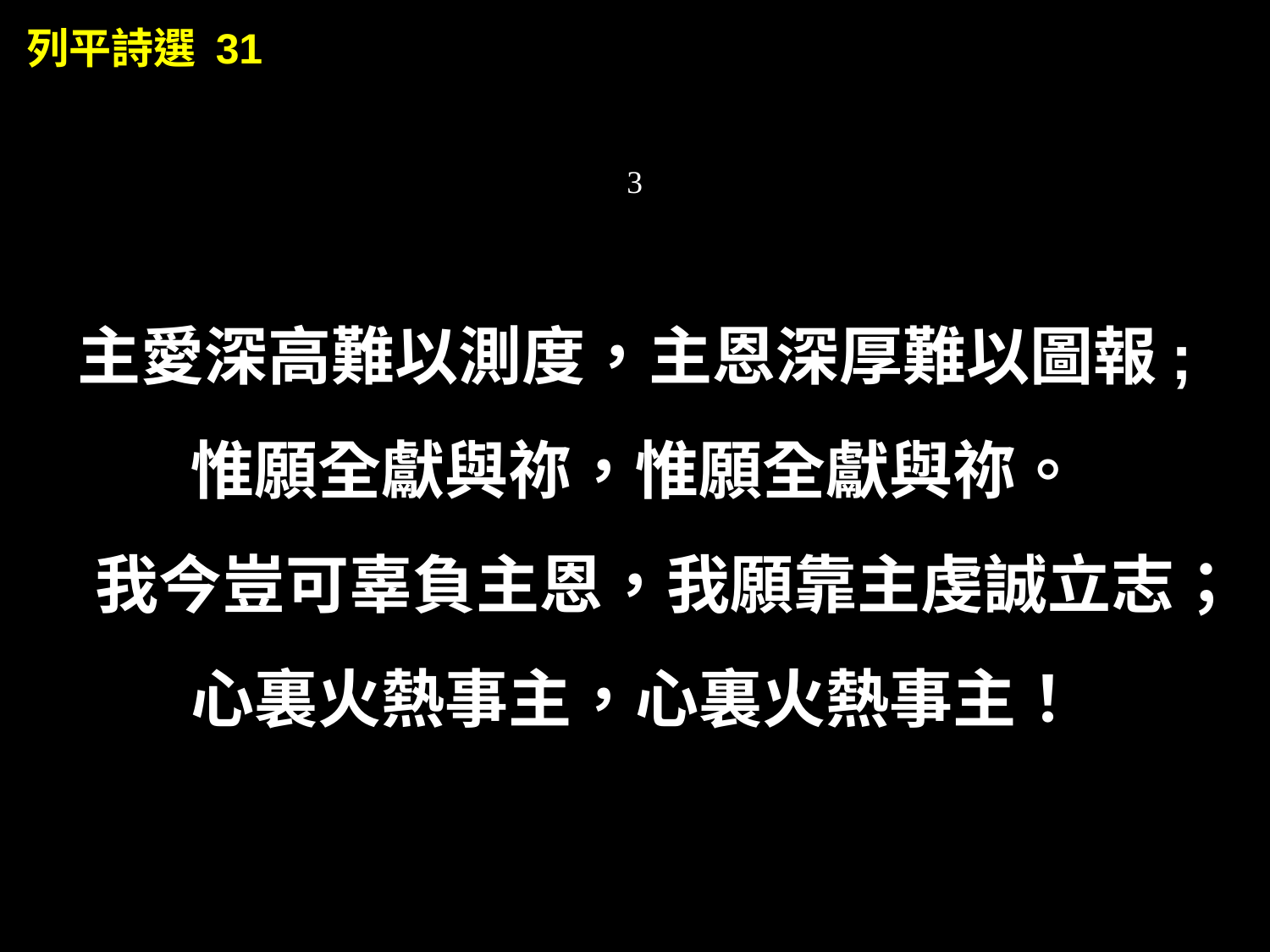

列平詩選 31
3
主愛深高難以測度，主恩深厚難以圖報;
惟願全獻與祢，惟願全獻與祢。
我今豈可辜負主恩，我願靠主虔誠立志； 心裏火熱事主，心裏火熱事主！